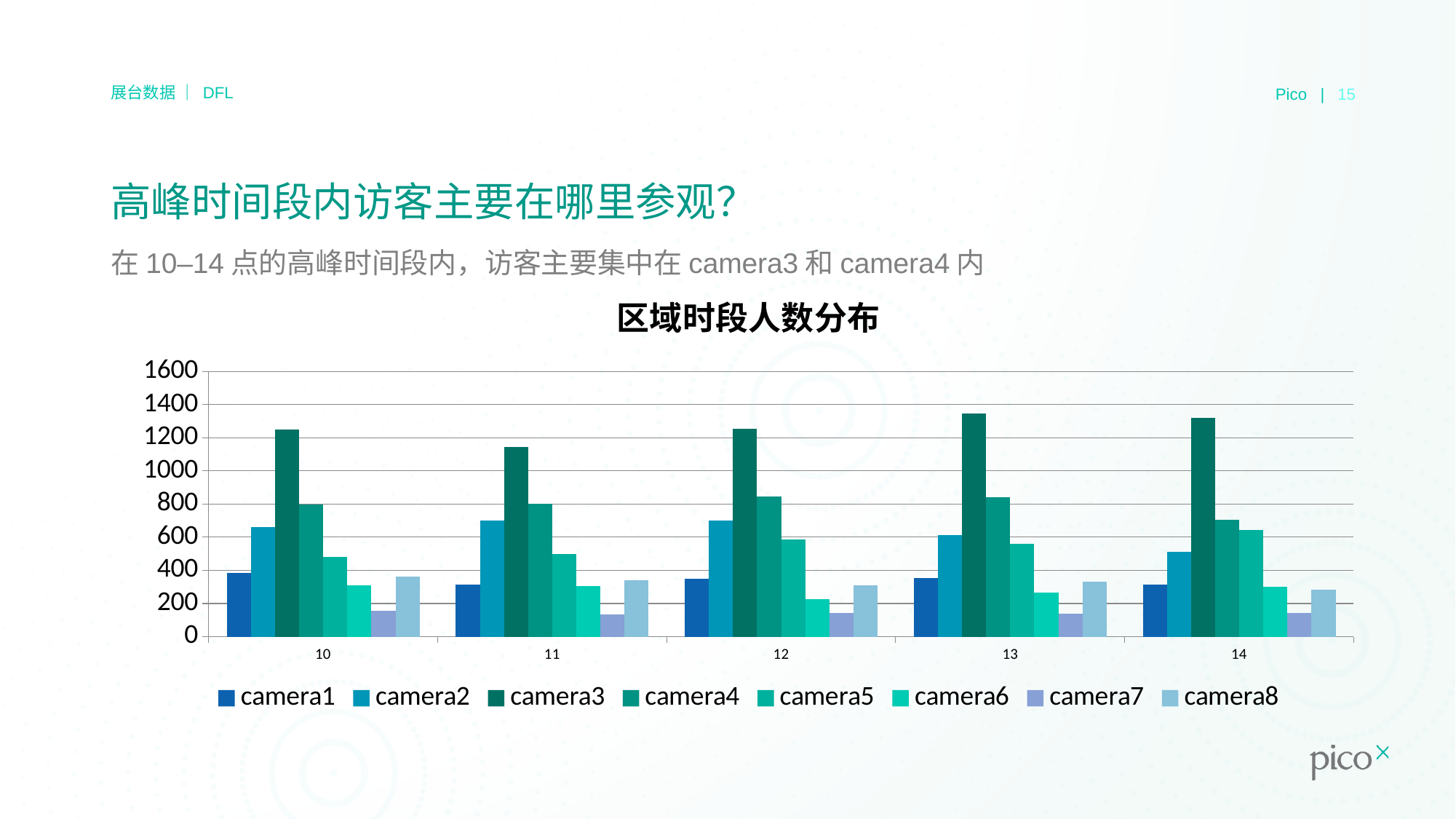

Pico   |
15
展台数据 ｜ DFL
# 高峰时间段内访客主要在哪里参观？
在10–14点的高峰时间段内，访客主要集中在camera3和camera4内

### Chart: 区域时段人数分布

| Category | camera1 | camera2 | camera3 | camera4 | camera5 | camera6 | camera7 | camera8 |
|---|---|---|---|---|---|---|---|---|
| 10 | 386.0 | 662.0 | 1251.0 | 798.0 | 481.0 | 311.0 | 155.0 | 364.0 |
| 11 | 315.0 | 703.0 | 1146.0 | 800.0 | 499.0 | 306.0 | 136.0 | 341.0 |
| 12 | 349.0 | 701.0 | 1256.0 | 844.0 | 585.0 | 228.0 | 141.0 | 311.0 |
| 13 | 356.0 | 613.0 | 1346.0 | 843.0 | 561.0 | 266.0 | 137.0 | 334.0 |
| 14 | 314.0 | 514.0 | 1321.0 | 706.0 | 645.0 | 300.0 | 141.0 | 285.0 |